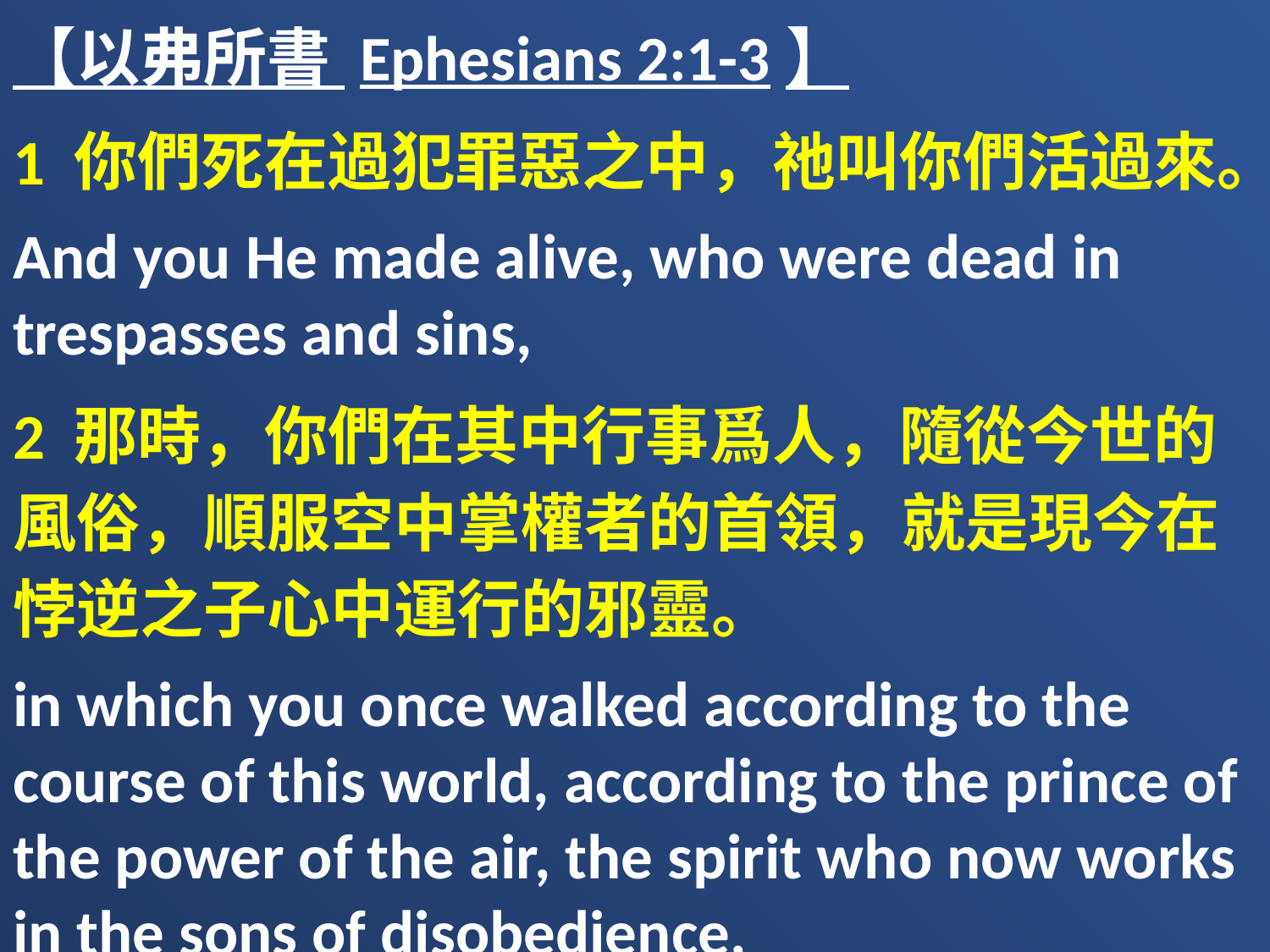

【以弗所書 Ephesians 2:1-3】
1 你們死在過犯罪惡之中，祂叫你們活過來。
And you He made alive, who were dead in trespasses and sins,
2 那時，你們在其中行事爲人，隨從今世的風俗，順服空中掌權者的首領，就是現今在悖逆之子心中運行的邪靈。
in which you once walked according to the course of this world, according to the prince of the power of the air, the spirit who now works in the sons of disobedience,
3 我們從前也都在他們中間，放縱肉體的私欲，隨著肉體和心中所喜好的去行，本爲可怒之子，和別人一樣。
among whom also we all once conducted ourselves in the lusts of our flesh, fulfilling the desires of the flesh and of the mind, and were by nature children of wrath, just as the others.